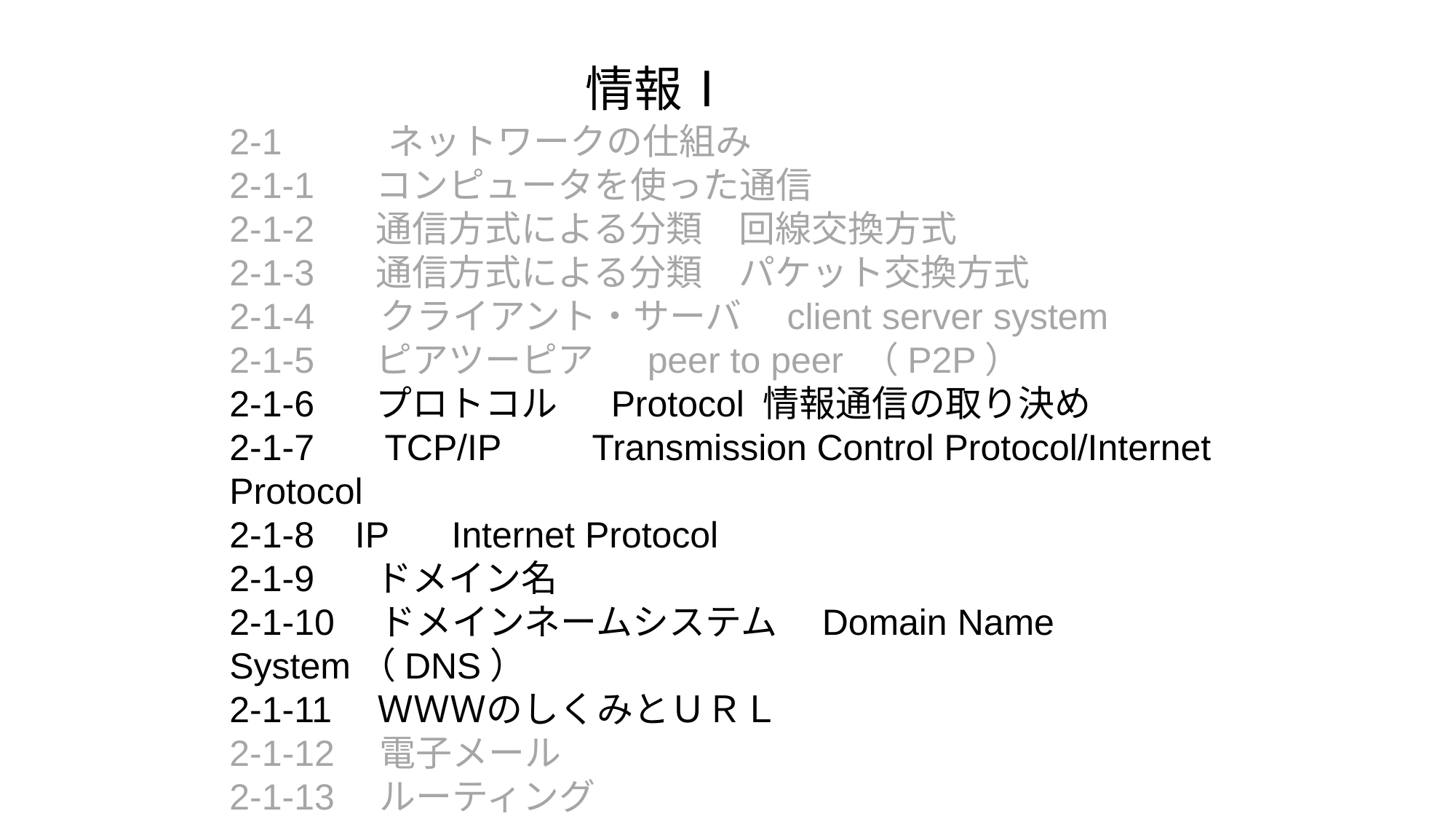

情報Ⅰ
2-1　　   ネットワークの仕組み
2-1-1　  コンピュータを使った通信
2-1-2　  通信方式による分類　回線交換方式
2-1-3　  通信方式による分類　パケット交換方式
2-1-4  　クライアント・サーバ　client server system
2-1-5　  ピアツーピア　 peer to peer （P2P）
2-1-6　  プロトコル　 Protocol 情報通信の取り決め
2-1-7　  TCP/IP　　Transmission Control Protocol/Internet Protocol
2-1-8    IP　 Internet Protocol
2-1-9　  ドメイン名
2-1-10　ドメインネームシステム　Domain Name System（DNS）
2-1-11　ＷＷＷのしくみとＵＲＬ
2-1-12　電子メール
2-1-13　ルーティング
2-1-14　ファイアウォールの役割例